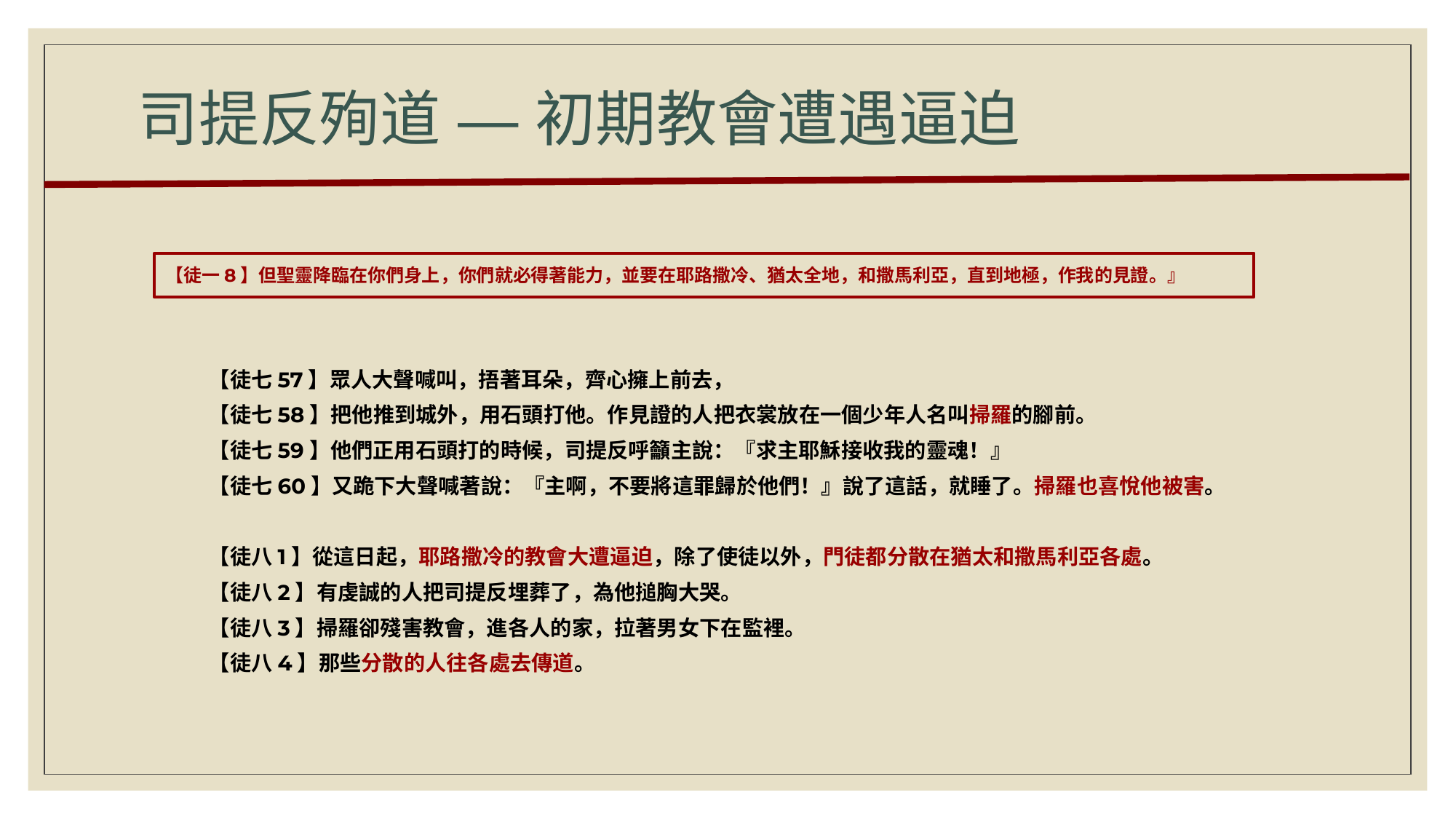

# 司提反殉道 — 初期教會遭遇逼迫

【徒一8】但聖靈降臨在你們身上，你們就必得著能力，並要在耶路撒冷、猶太全地，和撒馬利亞，直到地極，作我的見證。』
【徒七57】眾人大聲喊叫，捂著耳朵，齊心擁上前去，
【徒七58】把他推到城外，用石頭打他。作見證的人把衣裳放在一個少年人名叫掃羅的腳前。
【徒七59】他們正用石頭打的時候，司提反呼籲主說：『求主耶穌接收我的靈魂！』
【徒七60】又跪下大聲喊著說：『主啊，不要將這罪歸於他們！』說了這話，就睡了。掃羅也喜悅他被害。

【徒八1】從這日起，耶路撒冷的教會大遭逼迫，除了使徒以外，門徒都分散在猶太和撒馬利亞各處。
【徒八2】有虔誠的人把司提反埋葬了，為他搥胸大哭。
【徒八3】掃羅卻殘害教會，進各人的家，拉著男女下在監裡。
【徒八4】那些分散的人往各處去傳道。